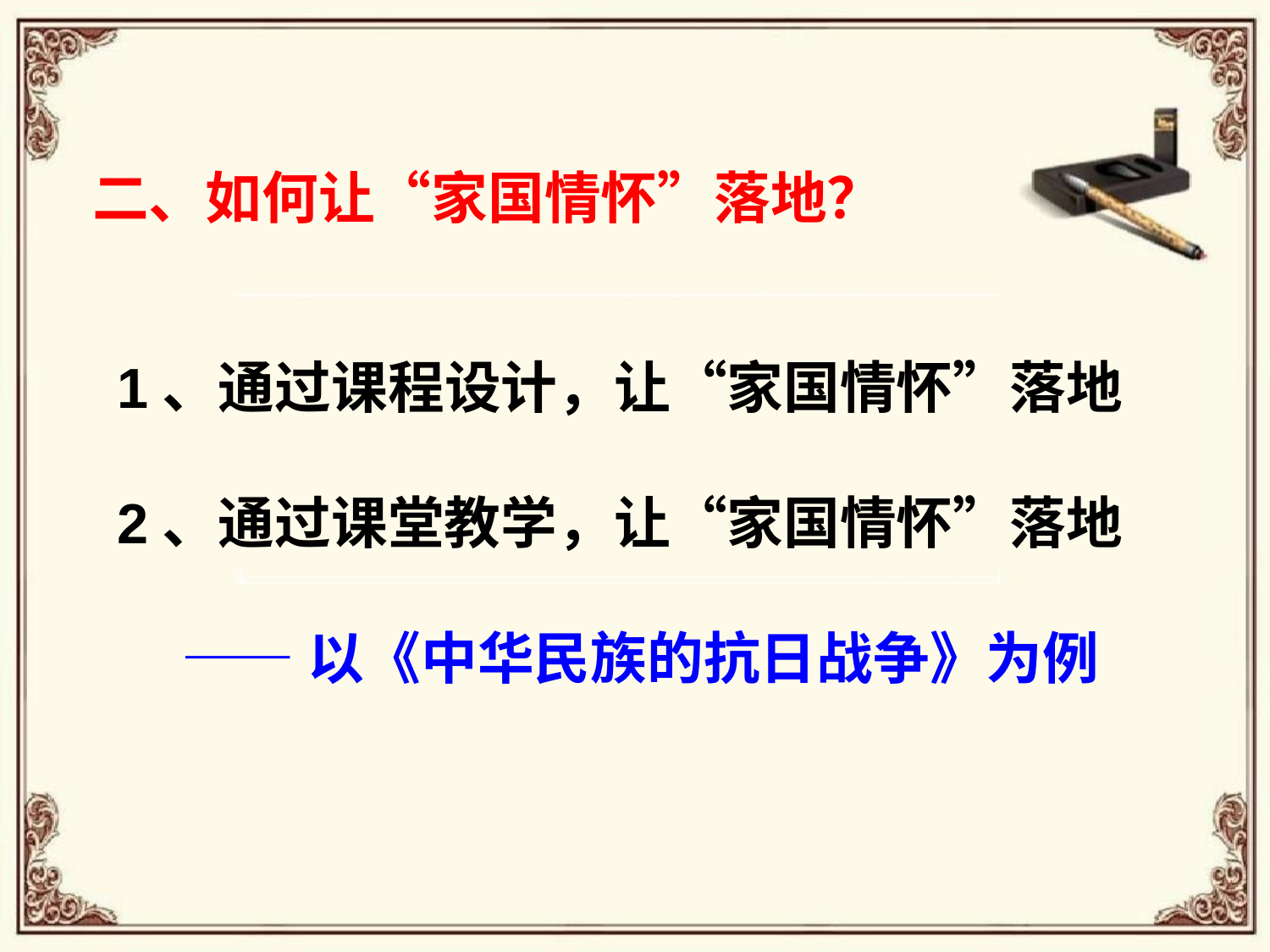

二、如何让“家国情怀”落地？
1、通过课程设计，让“家国情怀”落地

2、通过课堂教学，让“家国情怀”落地

     ——以《中华民族的抗日战争》为例